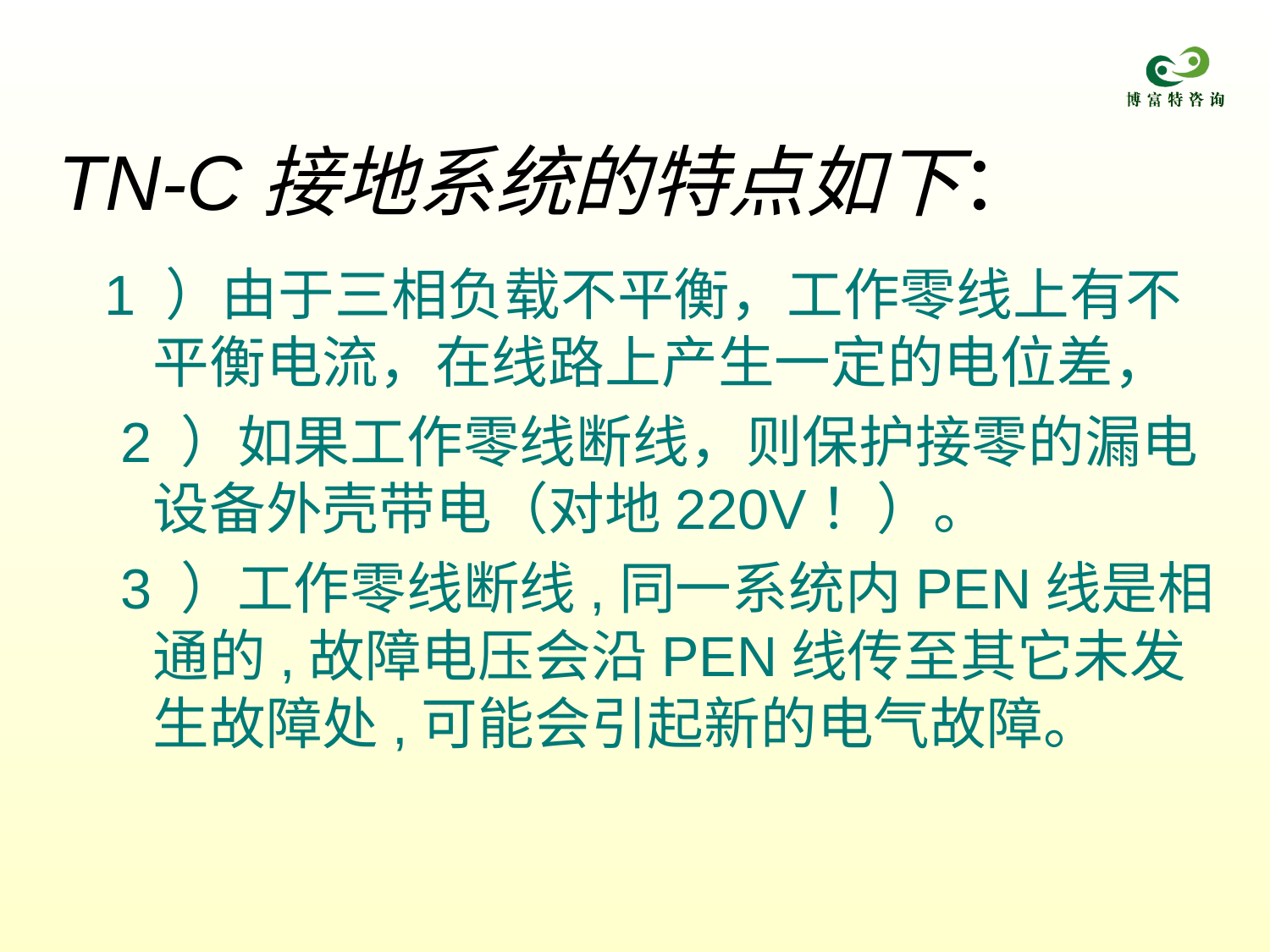

TN-C接地系统的特点如下：

   1 ）由于三相负载不平衡，工作零线上有不平衡电流，在线路上产生一定的电位差，
    2 ）如果工作零线断线，则保护接零的漏电设备外壳带电（对地220V！）。
    3 ）工作零线断线,同一系统内PEN线是相通的,故障电压会沿PEN线传至其它未发生故障处,可能会引起新的电气故障。

51